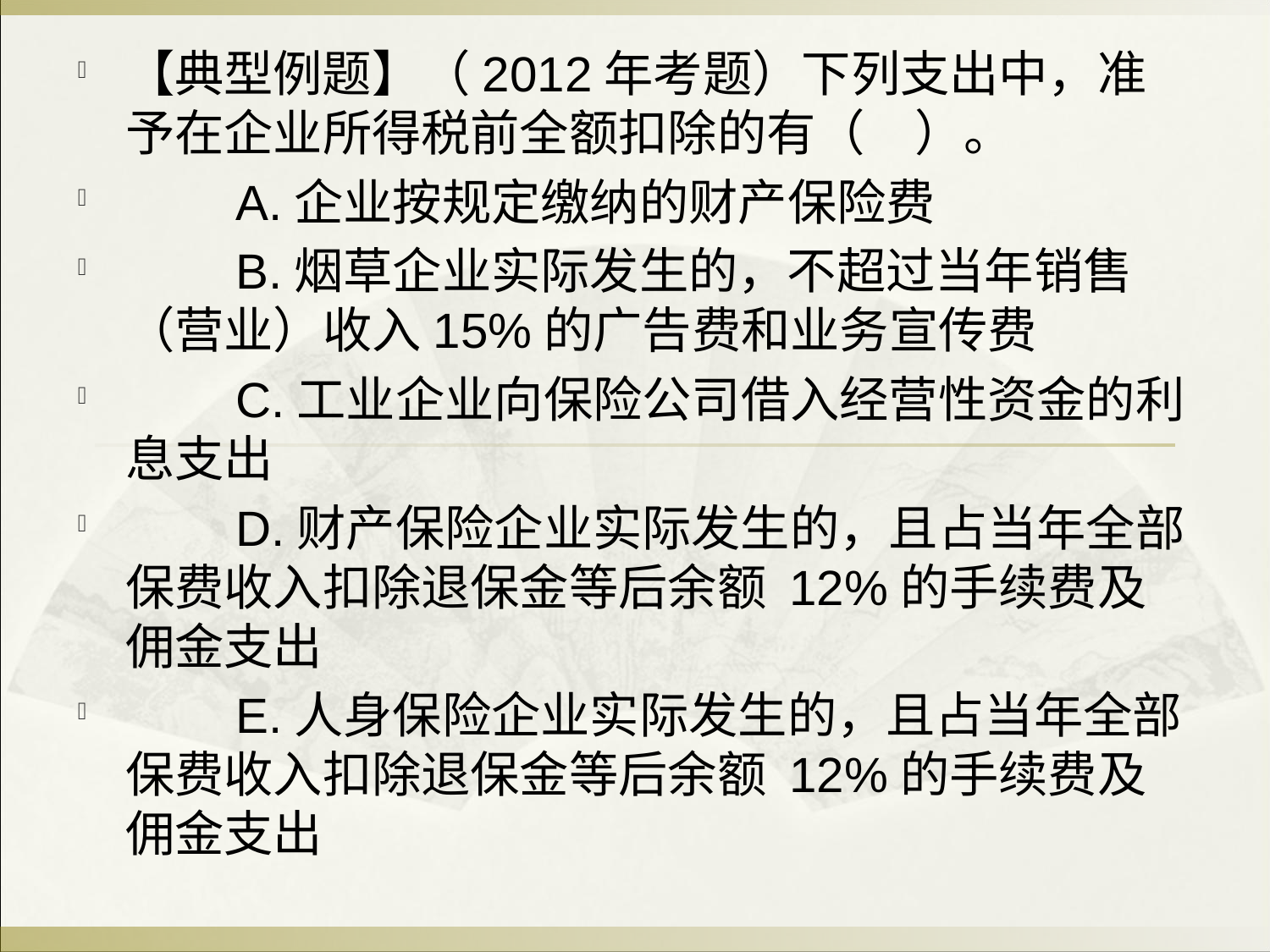

【典型例题】（2012年考题）下列支出中，准予在企业所得税前全额扣除的有（　）。
　　A.企业按规定缴纳的财产保险费
　　B.烟草企业实际发生的，不超过当年销售（营业）收入15%的广告费和业务宣传费
　　C.工业企业向保险公司借入经营性资金的利息支出
　　D.财产保险企业实际发生的，且占当年全部保费收入扣除退保金等后余额 12%的手续费及佣金支出
　　E.人身保险企业实际发生的，且占当年全部保费收入扣除退保金等后余额 12%的手续费及佣金支出